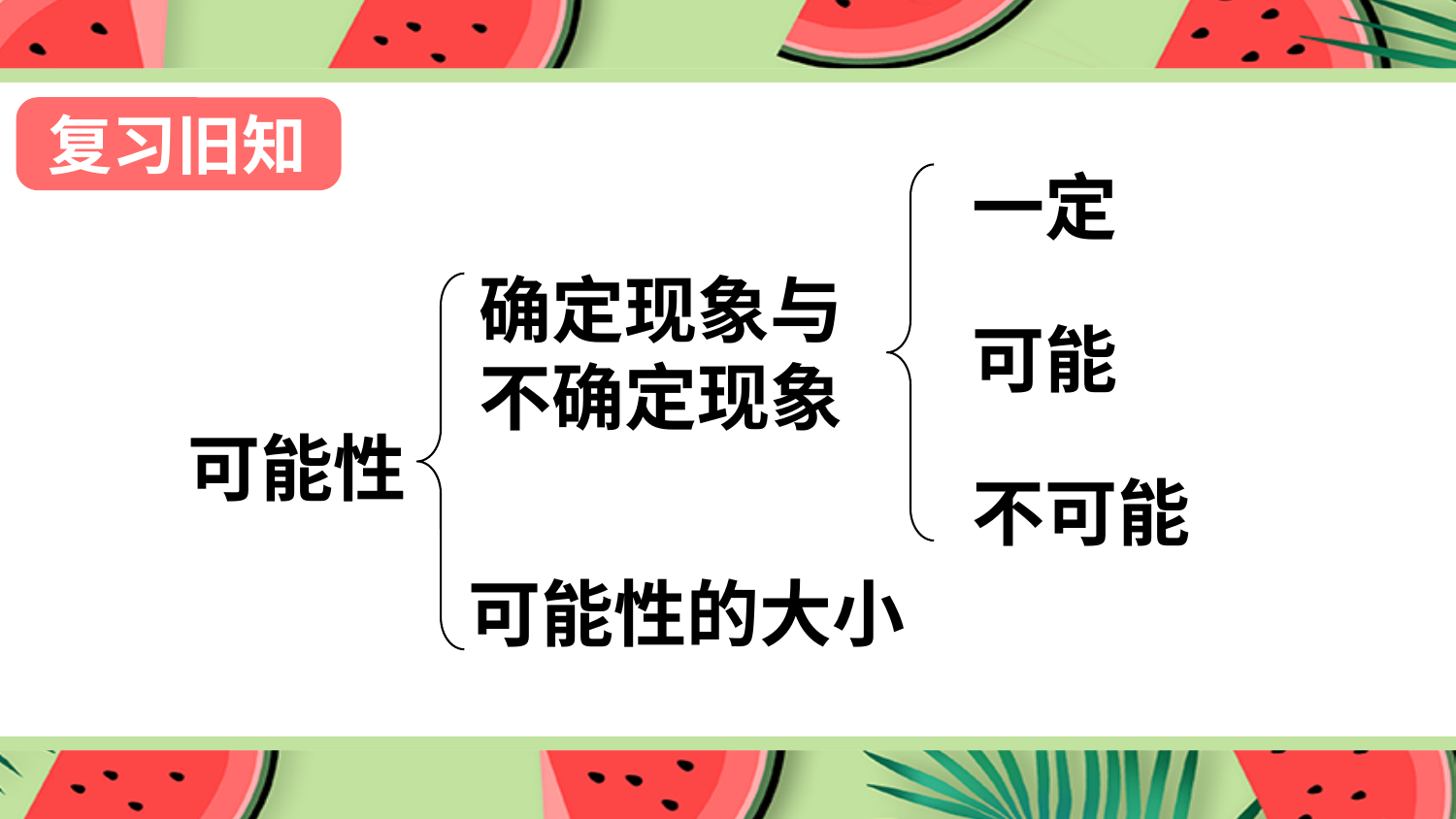

复习旧知
一定

确定现象与不确定现象

可能
可能性
不可能
可能性的大小